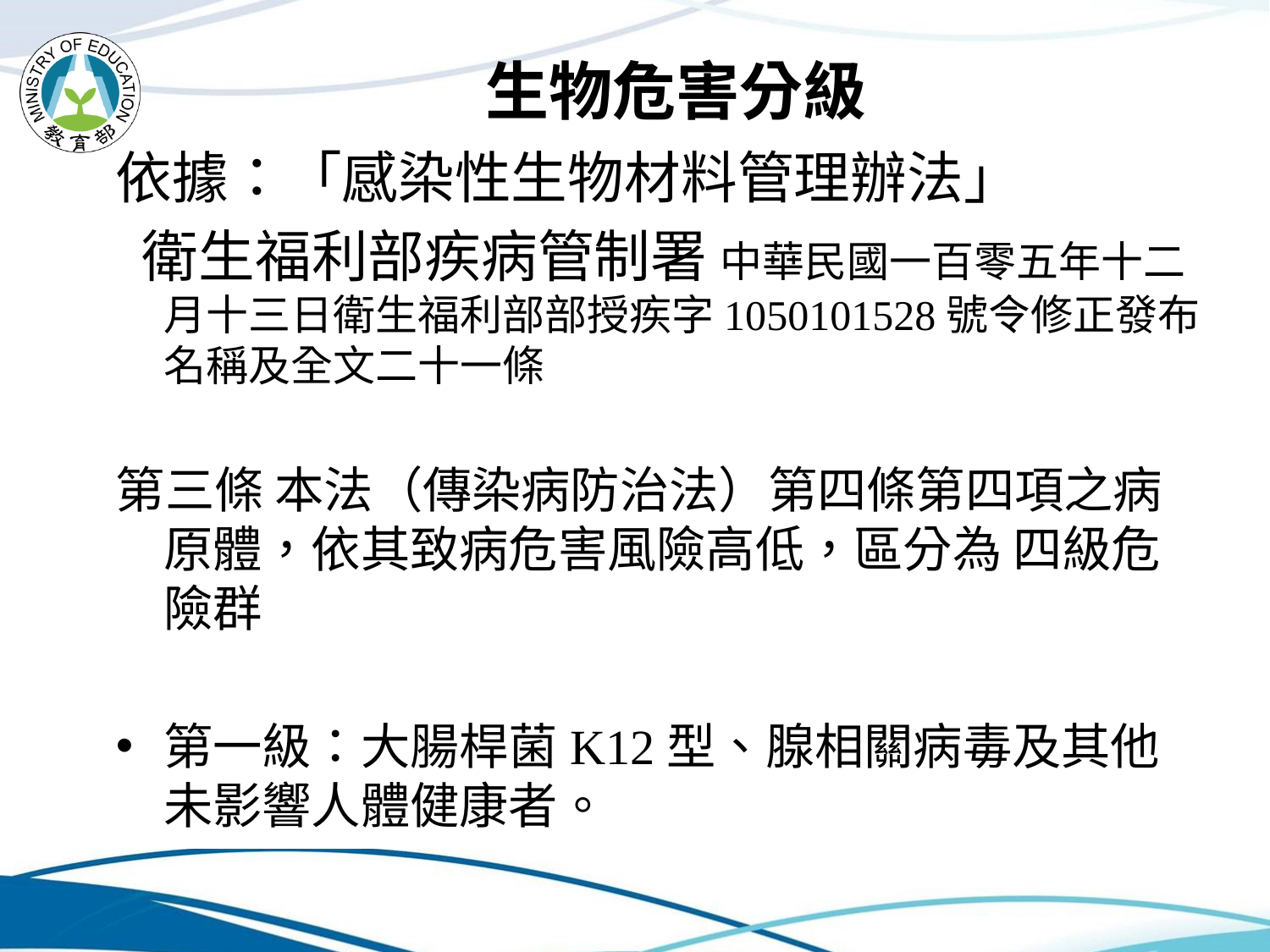

# 生物危害分級
依據：「感染性生物材料管理辦法」
 衛生福利部疾病管制署 中華民國一百零五年十二月十三日衛生福利部部授疾字1050101528號令修正發布名稱及全文二十一條

第三條 本法（傳染病防治法）第四條第四項之病原體，依其致病危害風險高低，區分為 四級危險群

第一級：大腸桿菌K12型、腺相關病毒及其他未影響人體健康者。

26